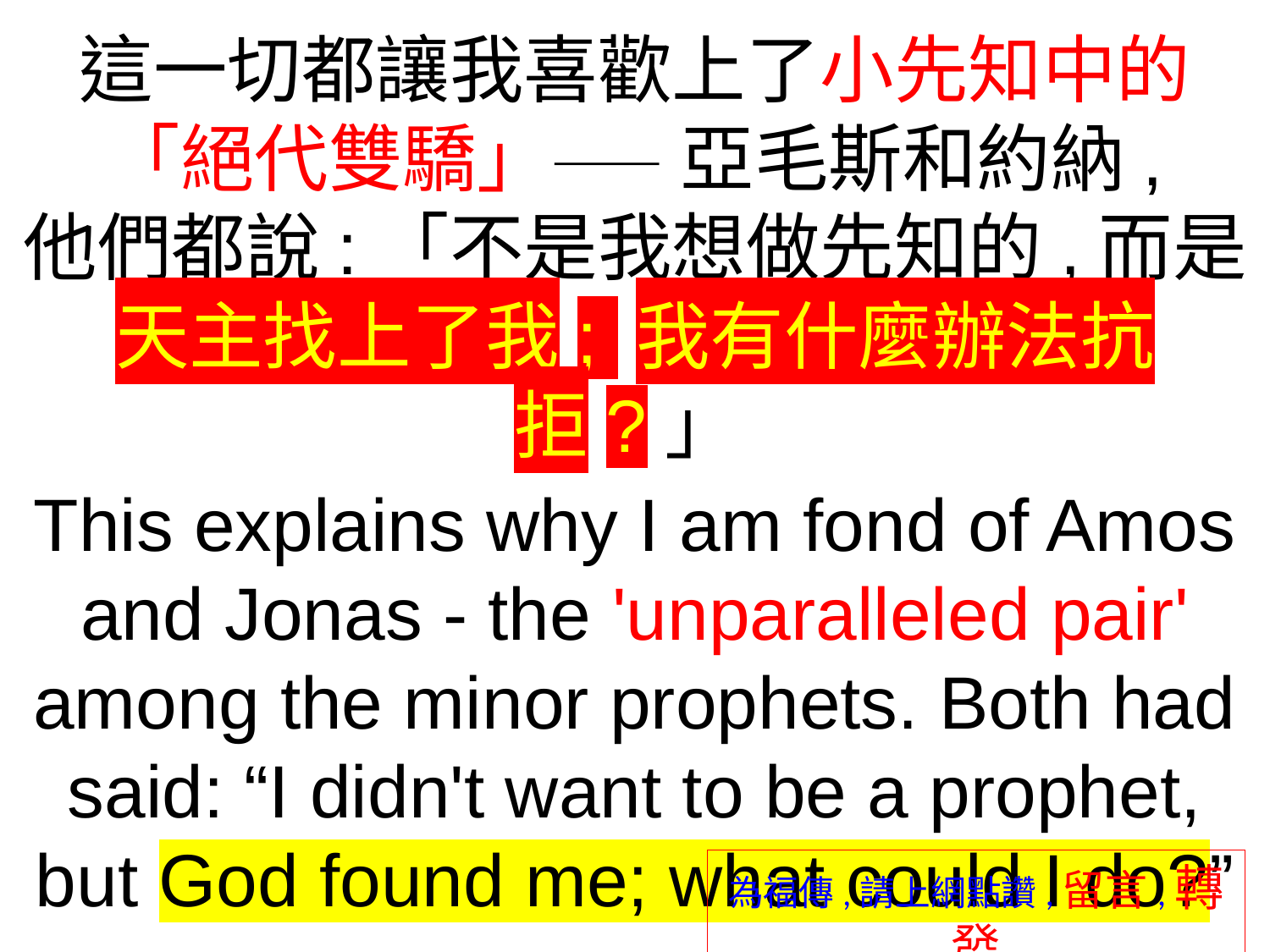

這一切都讓我喜歡上了小先知中的
「絕代雙驕」—— 亞毛斯和約納,
他們都說:「不是我想做先知的,而是
天主找上了我; 我有什麼辦法抗拒?」
This explains why I am fond of Amos and Jonas - the 'unparalleled pair' among the minor prophets. Both had said: “I didn't want to be a prophet, but God found me; what could I do?”
為福傳,請上網點讚,留言,轉發